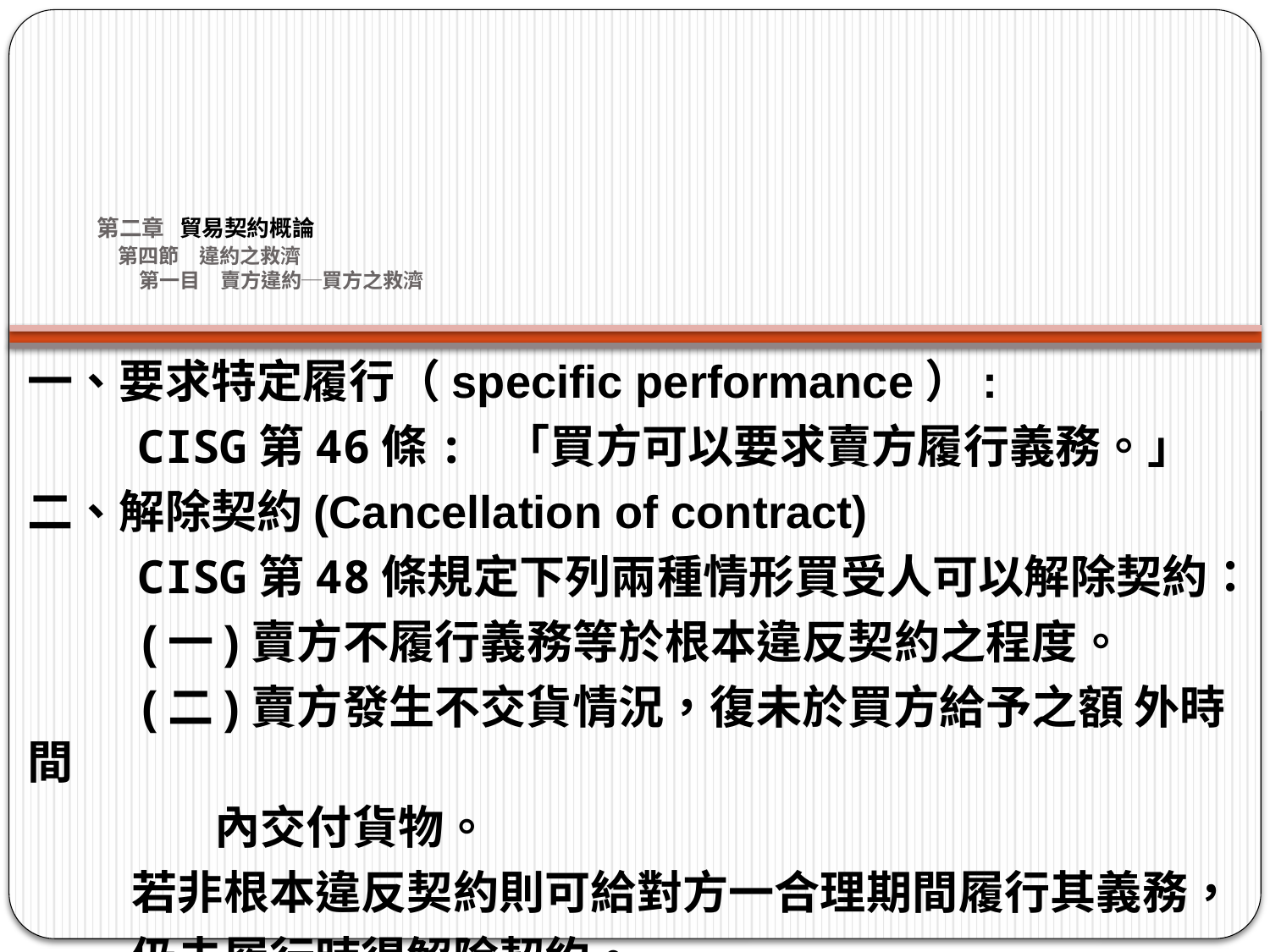

# 第二章   貿易契約概論 第四節　違約之救濟 第一目　賣方違約─買方之救濟
一、要求特定履行（specific performance）:
    CISG第46條: 「買方可以要求賣方履行義務。」
二、解除契約(Cancellation of contract)
    CISG第48條規定下列兩種情形買受人可以解除契約：
         (一)賣方不履行義務等於根本違反契約之程度。
         (二)賣方發生不交貨情況，復未於買方給予之額 外時間
                 內交付貨物。
         若非根本違反契約則可給對方一合理期間履行其義務，
         仍未履行時得解除契約。